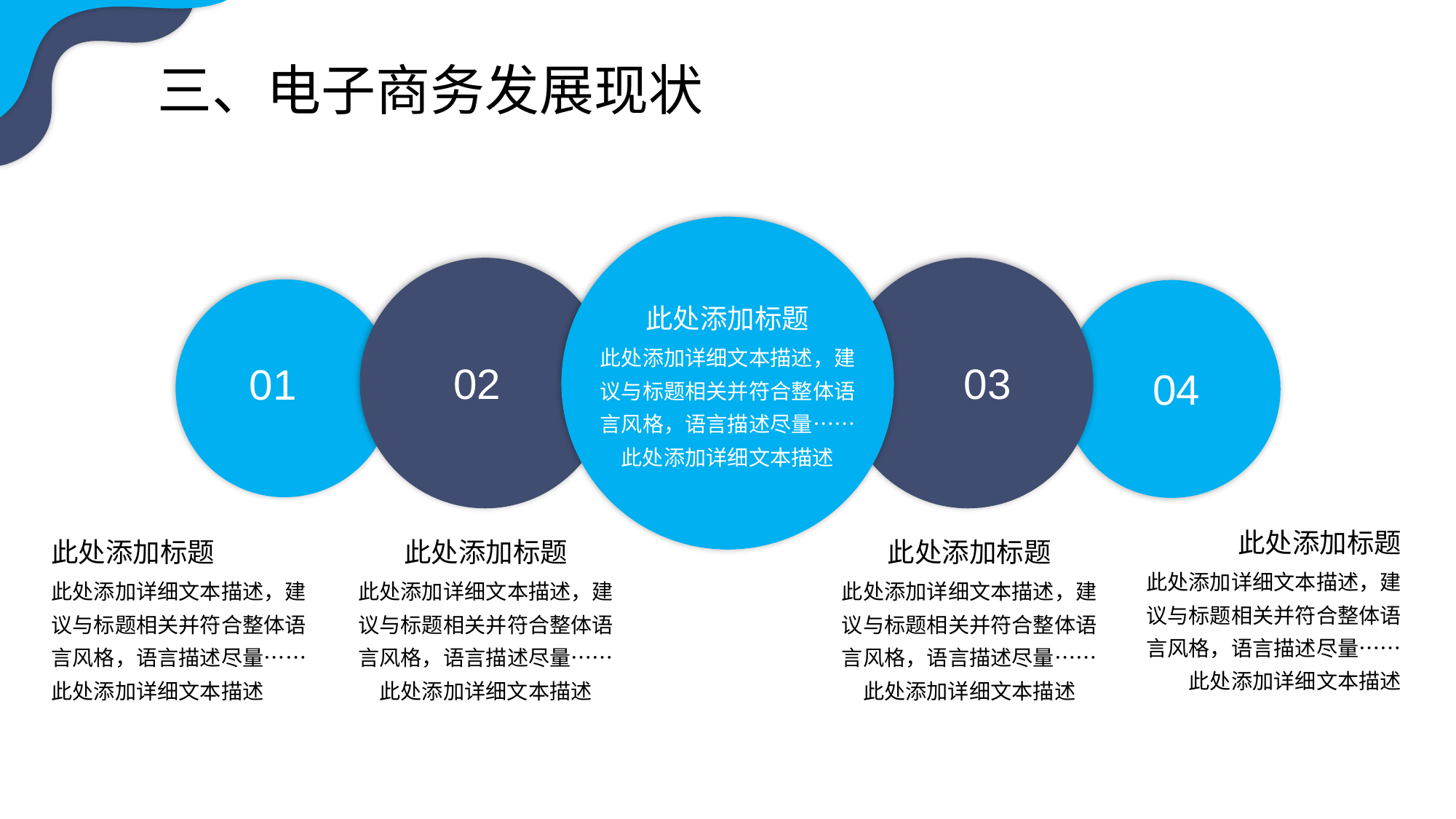

三、电子商务发展现状

此处添加标题
此处添加详细文本描述，建议与标题相关并符合整体语言风格，语言描述尽量……此处添加详细文本描述
02
03
01
04
此处添加标题
此处添加详细文本描述，建议与标题相关并符合整体语言风格，语言描述尽量……此处添加详细文本描述
此处添加标题
此处添加详细文本描述，建议与标题相关并符合整体语言风格，语言描述尽量……此处添加详细文本描述
此处添加标题
此处添加详细文本描述，建议与标题相关并符合整体语言风格，语言描述尽量……此处添加详细文本描述
此处添加标题
此处添加详细文本描述，建议与标题相关并符合整体语言风格，语言描述尽量……此处添加详细文本描述